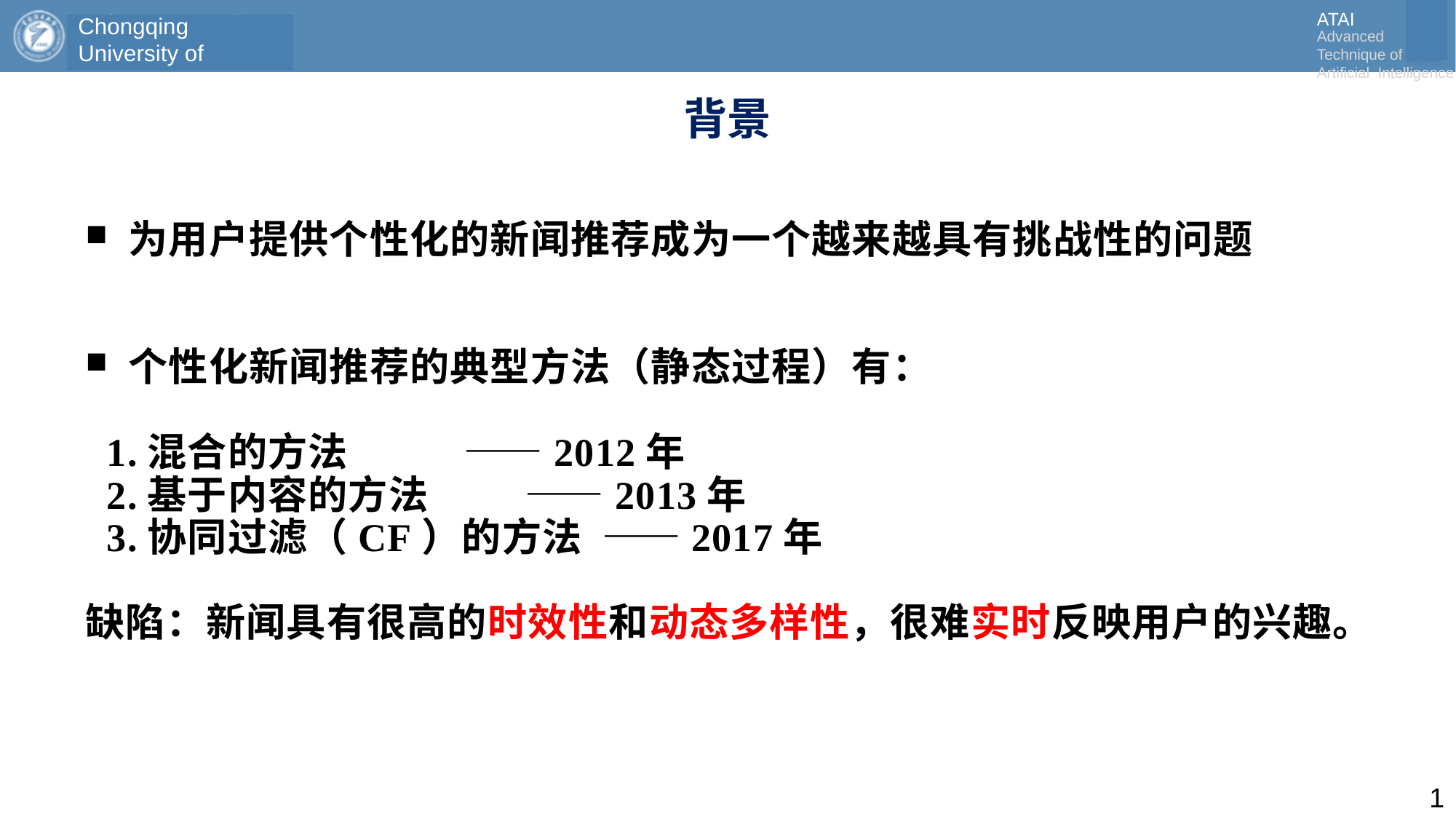

# 背景

为用户提供个性化的新闻推荐成为一个越来越具有挑战性的问题

个性化新闻推荐的典型方法（静态过程）有：

  1.混合的方法            ——2012年
  2.基于内容的方法          ——2013年
  3.协同过滤（CF）的方法  ——2017年

缺陷：新闻具有很高的时效性和动态多样性，很难实时反映用户的兴趣。

1